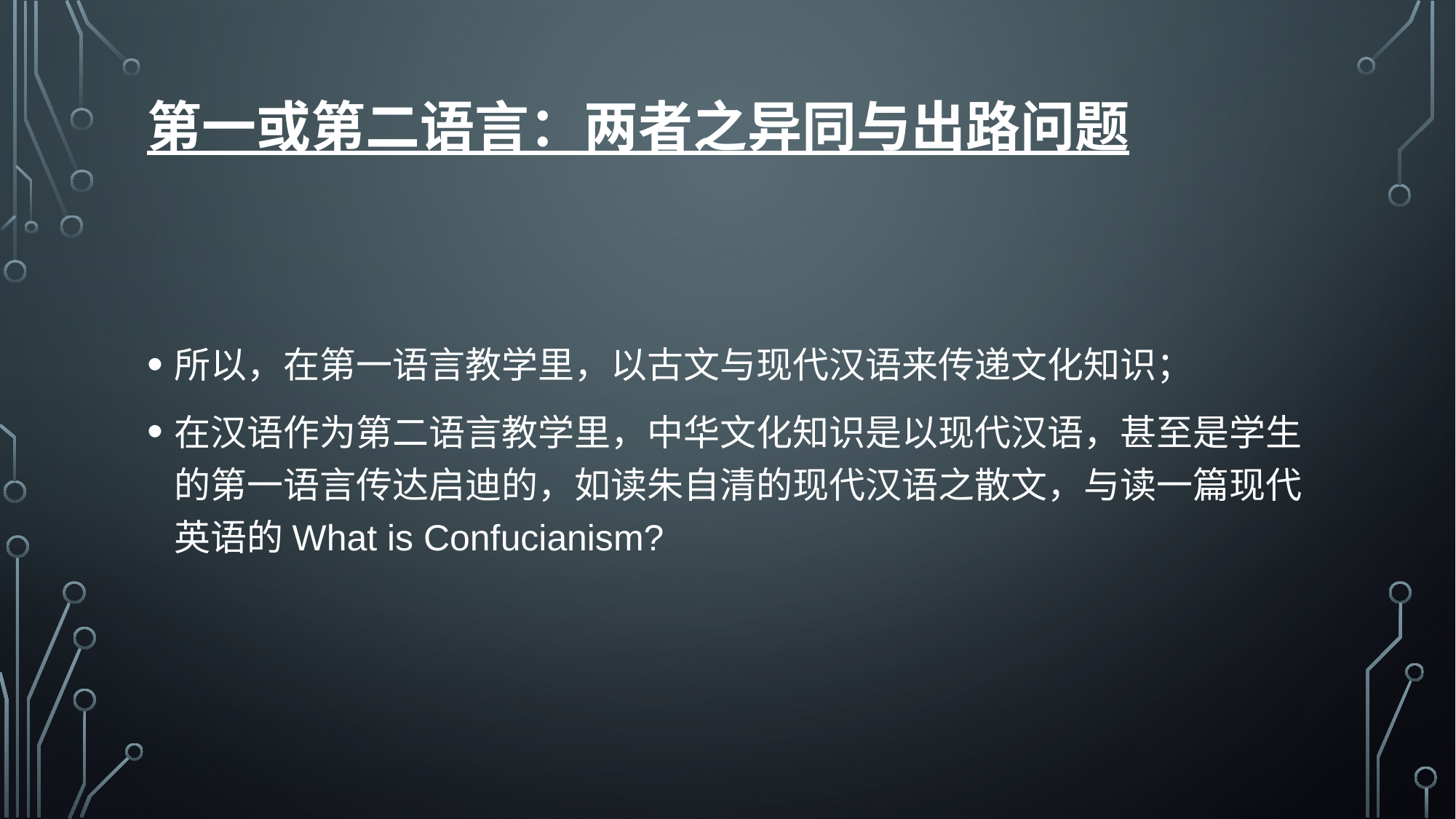

# 第一或第二语言：两者之异同与出路问题

所以，在第一语言教学里，以古文与现代汉语来传递文化知识；
在汉语作为第二语言教学里，中华文化知识是以现代汉语，甚至是学生的第一语言传达启迪的，如读朱自清的现代汉语之散文，与读一篇现代英语的What is Confucianism?